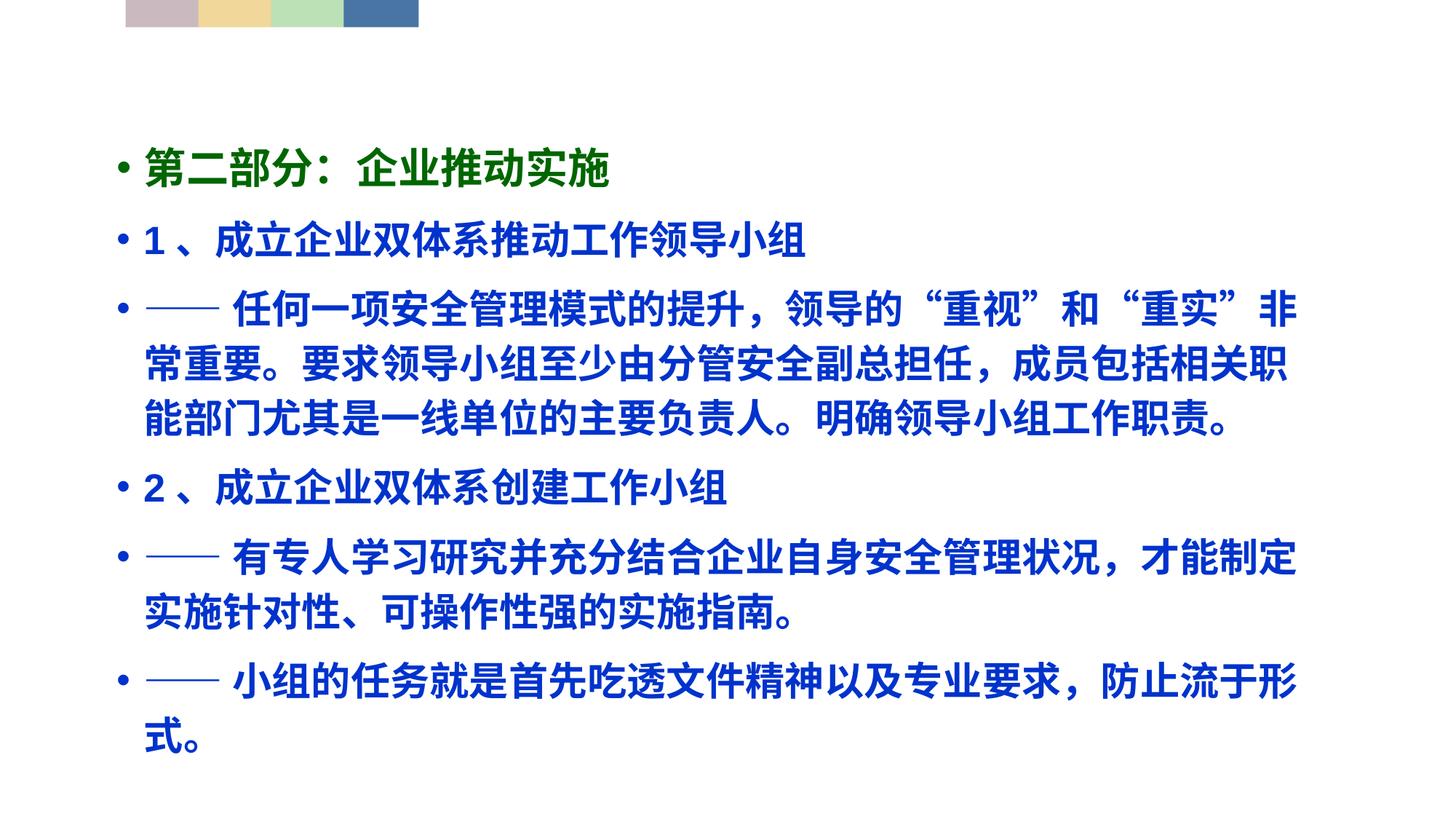

第二部分：企业推动实施
1、成立企业双体系推动工作领导小组
——任何一项安全管理模式的提升，领导的“重视”和“重实”非常重要。要求领导小组至少由分管安全副总担任，成员包括相关职能部门尤其是一线单位的主要负责人。明确领导小组工作职责。
2、成立企业双体系创建工作小组
——有专人学习研究并充分结合企业自身安全管理状况，才能制定实施针对性、可操作性强的实施指南。
——小组的任务就是首先吃透文件精神以及专业要求，防止流于形式。